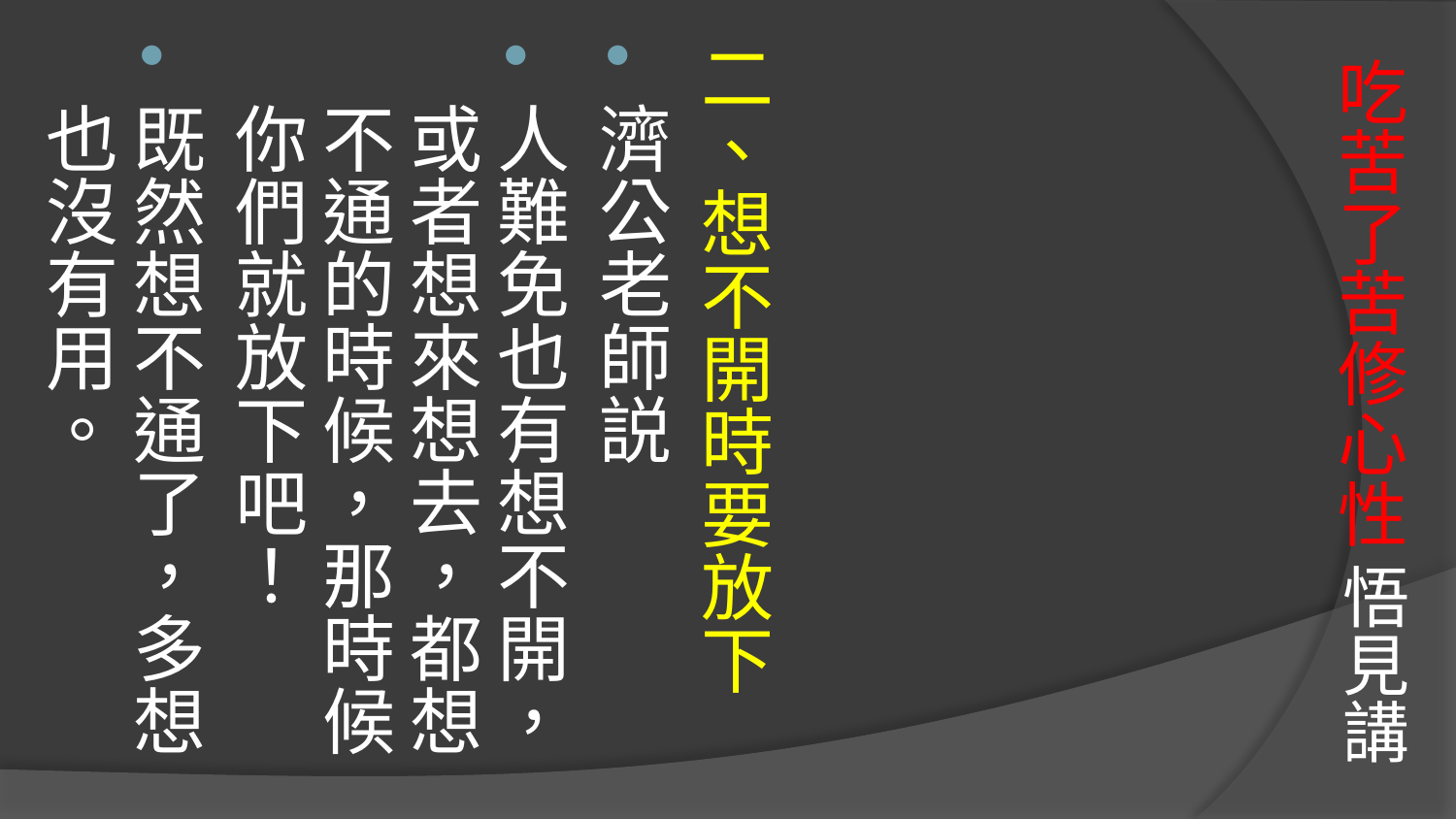

二、想不開時要放下
濟公老師説
人難免也有想不開，或者想來想去，都想不通的時候，那時候你們就放下吧！
既然想不通了，多想也沒有用。
# 吃苦了苦修心性 悟見講